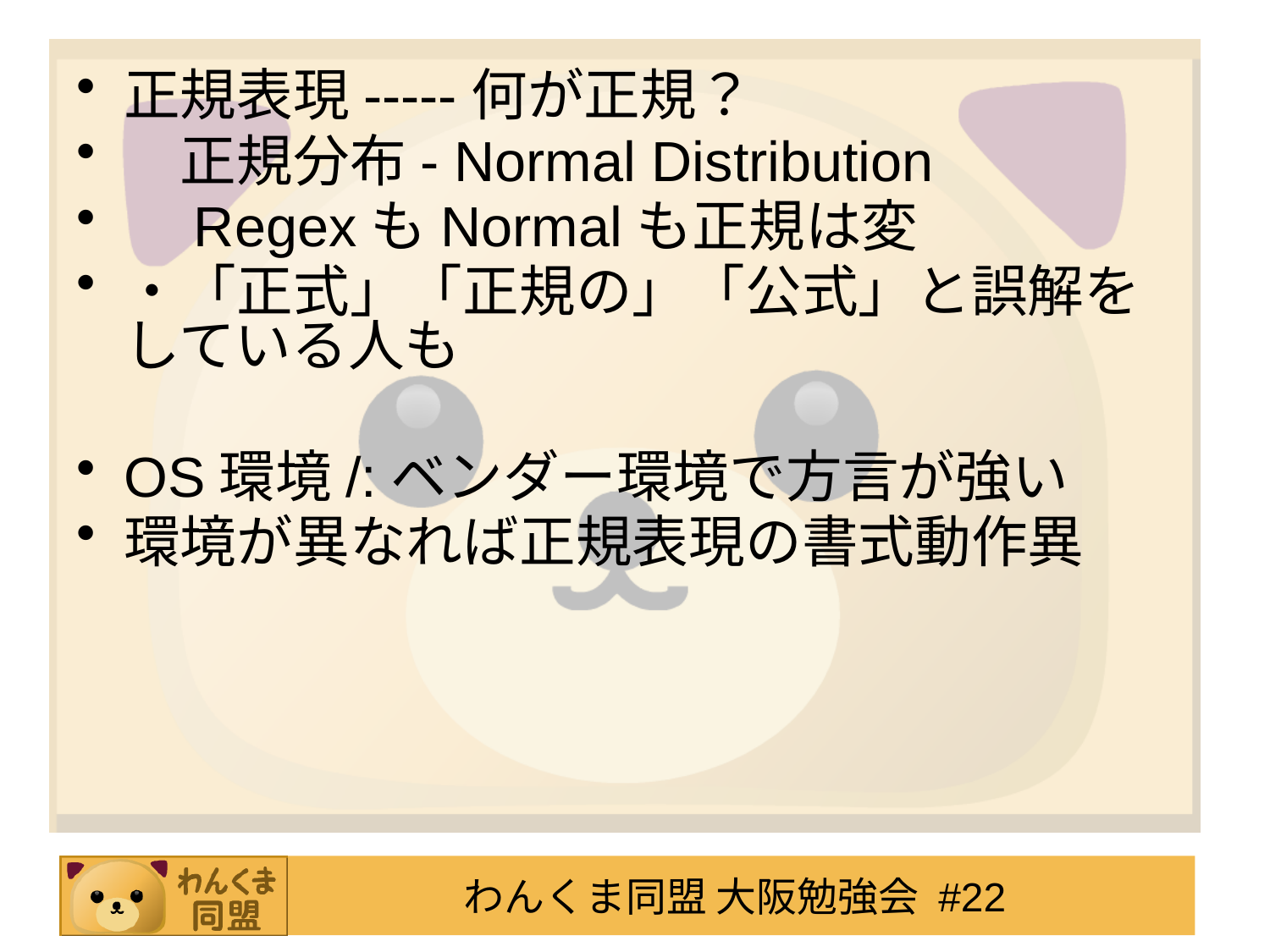

正規表現-----何が正規？
　正規分布- Normal Distribution
　RegexもNormalも正規は変
・「正式」「正規の」「公式」と誤解をしている人も

OS環境/:ベンダー環境で方言が強い
環境が異なれば正規表現の書式動作異